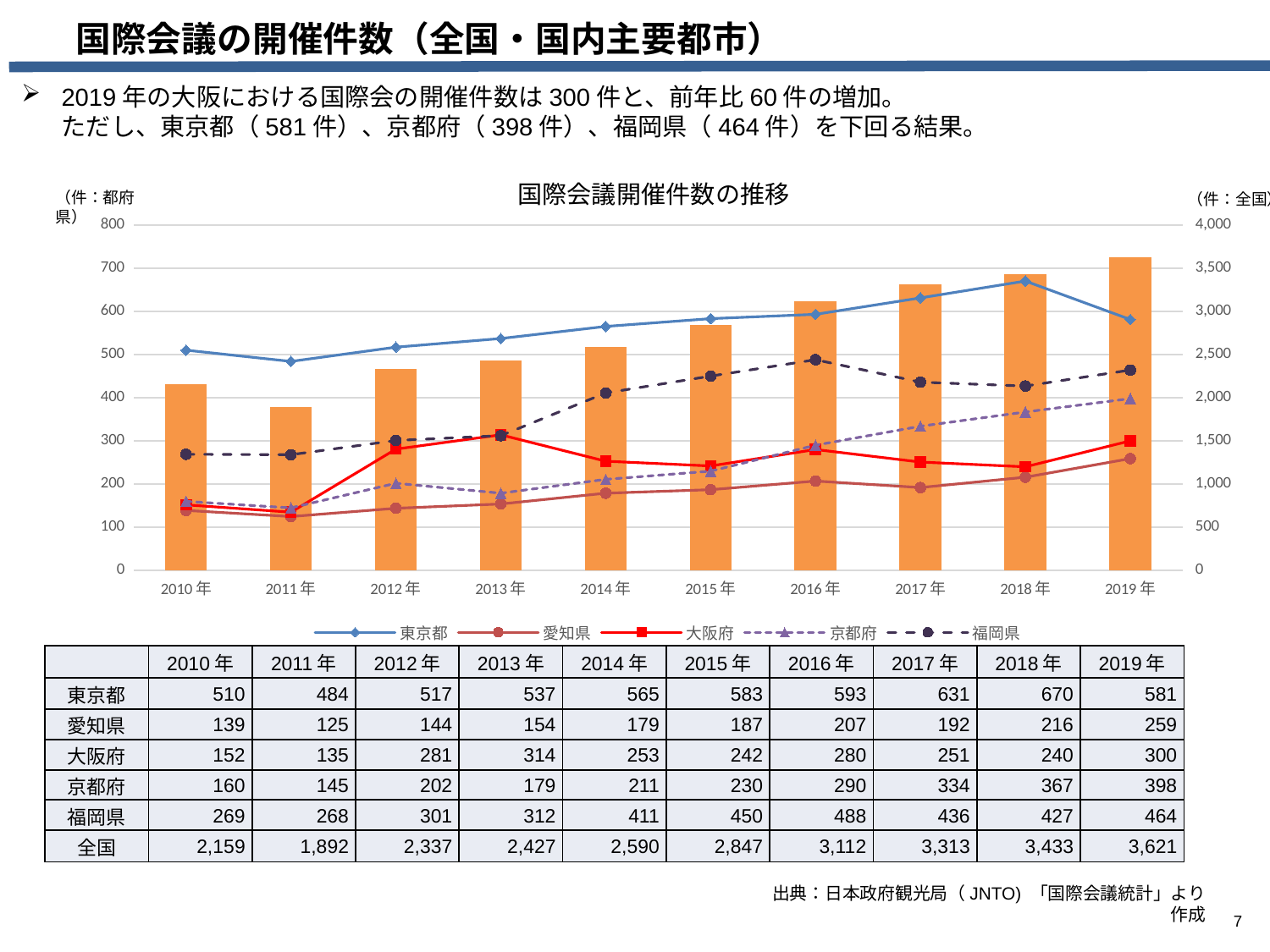

国際会議の開催件数（全国・国内主要都市）
2019年の大阪における国際会の開催件数は300件と、前年比60件の増加。
ただし、東京都（581件）、京都府（398件）、福岡県（464件）を下回る結果。
国際会議開催件数の推移
（件：都府県）
（件：全国）

### Chart

| Category | 全国 | 東京都 | 愛知県 | 大阪府 | 京都府 | 福岡県 |
|---|---|---|---|---|---|---|
| 2010年 | 2159.0 | 510.0 | 139.0 | 152.0 | 160.0 | 269.0 |
| 2011年 | 1892.0 | 484.0 | 125.0 | 135.0 | 145.0 | 268.0 |
| 2012年 | 2337.0 | 517.0 | 144.0 | 281.0 | 202.0 | 301.0 |
| 2013年 | 2427.0 | 537.0 | 154.0 | 314.0 | 179.0 | 312.0 |
| 2014年 | 2590.0 | 565.0 | 179.0 | 253.0 | 211.0 | 411.0 |
| 2015年 | 2847.0 | 583.0 | 187.0 | 242.0 | 230.0 | 450.0 |
| 2016年 | 3112.0 | 593.0 | 207.0 | 280.0 | 290.0 | 488.0 |
| 2017年 | 3313.0 | 631.0 | 192.0 | 251.0 | 334.0 | 436.0 |
| 2018年 | 3433.0 | 670.0 | 216.0 | 240.0 | 367.0 | 427.0 |
| 2019年 | 3621.0 | 581.0 | 259.0 | 300.0 | 398.0 | 464.0 |
|  | 2010年 | 2011年 | 2012年 | 2013年 | 2014年 | 2015年 | 2016年 | 2017年 | 2018年 | 2019年 |
| --- | --- | --- | --- | --- | --- | --- | --- | --- | --- | --- |
| 東京都 | 510 | 484 | 517 | 537 | 565 | 583 | 593 | 631 | 670 | 581 |
| 愛知県 | 139 | 125 | 144 | 154 | 179 | 187 | 207 | 192 | 216 | 259 |
| 大阪府 | 152 | 135 | 281 | 314 | 253 | 242 | 280 | 251 | 240 | 300 |
| 京都府 | 160 | 145 | 202 | 179 | 211 | 230 | 290 | 334 | 367 | 398 |
| 福岡県 | 269 | 268 | 301 | 312 | 411 | 450 | 488 | 436 | 427 | 464 |
| 全国 | 2,159 | 1,892 | 2,337 | 2,427 | 2,590 | 2,847 | 3,112 | 3,313 | 3,433 | 3,621 |
出典：日本政府観光局（JNTO) 「国際会議統計」より作成
7